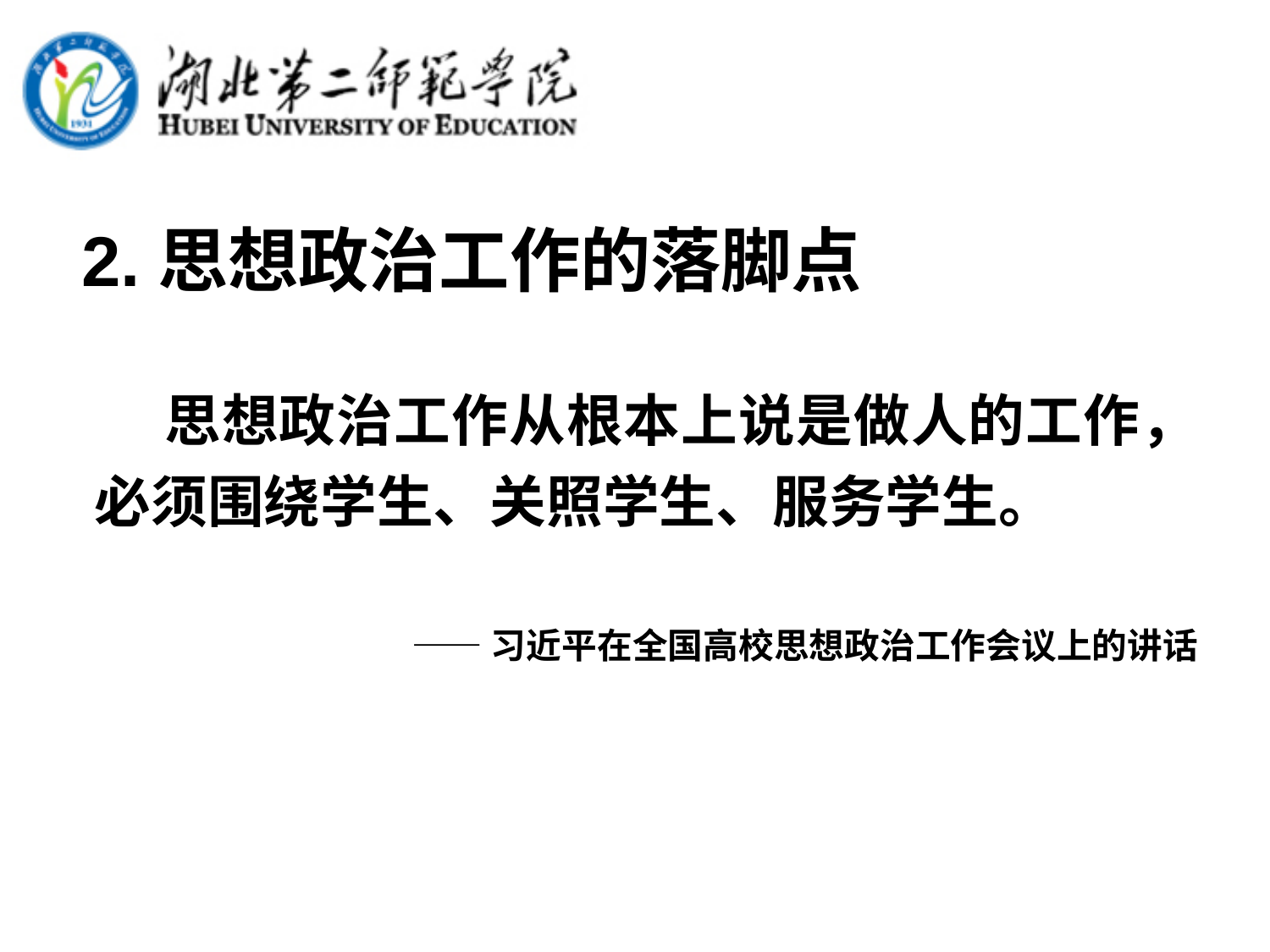

# 2.思想政治工作的落脚点

    思想政治工作从根本上说是做人的工作，必须围绕学生、关照学生、服务学生。

——习近平在全国高校思想政治工作会议上的讲话